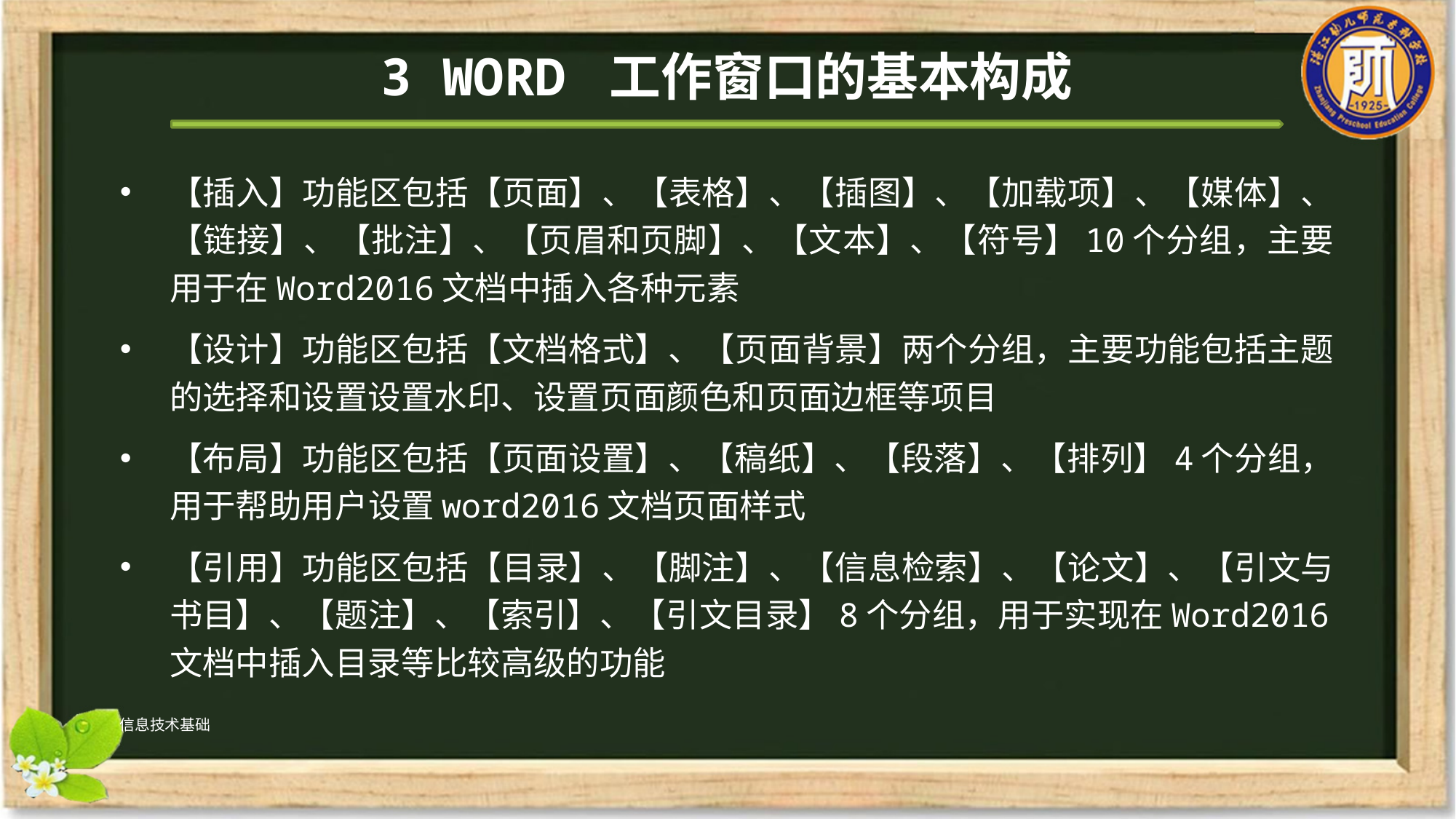

# 3 Word 工作窗口的基本构成
【插入】功能区包括【页面】、【表格】、【插图】、【加载项】、【媒体】、【链接】、【批注】、【页眉和页脚】、【文本】、【符号】10个分组，主要用于在Word2016文档中插入各种元素
【设计】功能区包括【文档格式】、【页面背景】两个分组，主要功能包括主题的选择和设置设置水印、设置页面颜色和页面边框等项目
【布局】功能区包括【页面设置】、【稿纸】、【段落】、【排列】4个分组，用于帮助用户设置word2016文档页面样式
【引用】功能区包括【目录】、【脚注】、【信息检索】、【论文】、【引文与书目】、【题注】、【索引】、【引文目录】8个分组，用于实现在Word2016文档中插入目录等比较高级的功能
信息技术基础